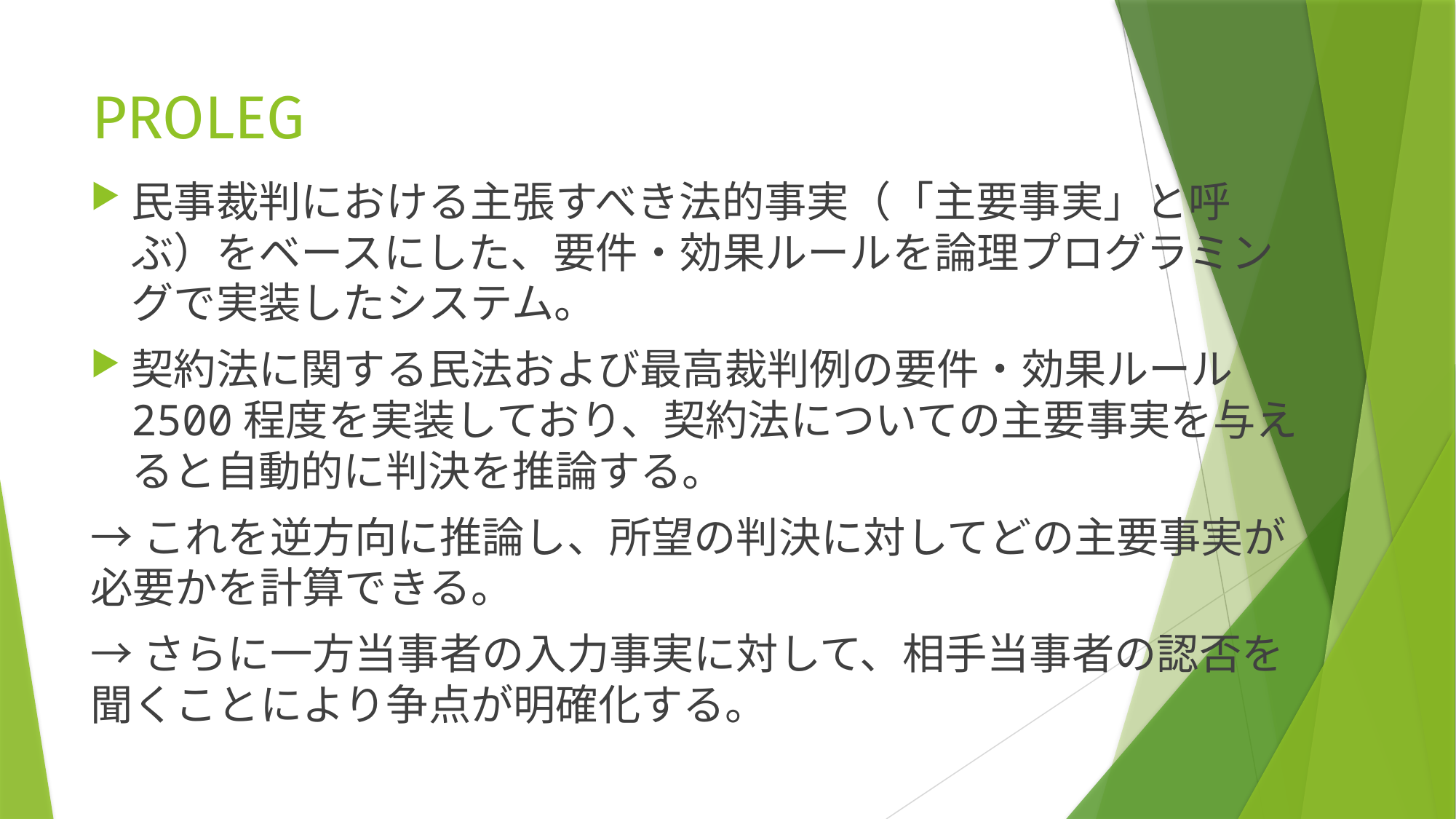

# PROLEG
民事裁判における主張すべき法的事実（「主要事実」と呼ぶ）をベースにした、要件・効果ルールを論理プログラミングで実装したシステム。
契約法に関する民法および最高裁判例の要件・効果ルール2500程度を実装しており、契約法についての主要事実を与えると自動的に判決を推論する。
→これを逆方向に推論し、所望の判決に対してどの主要事実が必要かを計算できる。
→さらに一方当事者の入力事実に対して、相手当事者の認否を聞くことにより争点が明確化する。